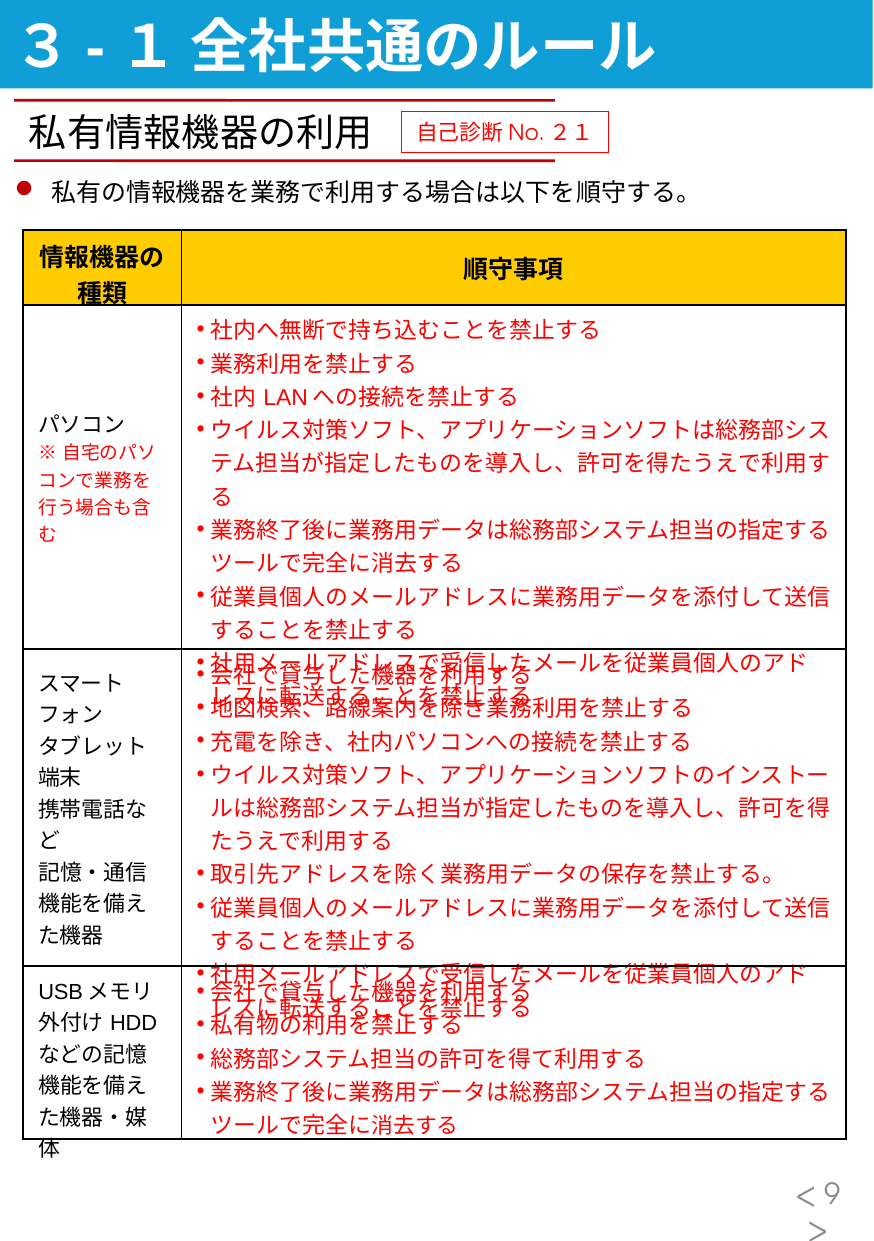

３-１ 全社共通のルール

私有情報機器の利用

自己診断No.２１
 私有の情報機器を業務で利用する場合は以下を順守する。
| 情報機器の種類 | 順守事項 |
| --- | --- |
| パソコン ※自宅のパソコンで業務を行う場合も含む | 社内へ無断で持ち込むことを禁止する 業務利用を禁止する 社内LANへの接続を禁止する ウイルス対策ソフト、アプリケーションソフトは総務部システム担当が指定したものを導入し、許可を得たうえで利用する 業務終了後に業務用データは総務部システム担当の指定するツールで完全に消去する 従業員個人のメールアドレスに業務用データを添付して送信することを禁止する 社用メールアドレスで受信したメールを従業員個人のアドレスに転送することを禁止する |
| スマートフォン タブレット端末 携帯電話など 記憶・通信機能を備えた機器 | 会社で貸与した機器を利用する 地図検索、路線案内を除き業務利用を禁止する 充電を除き、社内パソコンへの接続を禁止する ウイルス対策ソフト、アプリケーションソフトのインストールは総務部システム担当が指定したものを導入し、許可を得たうえで利用する 取引先アドレスを除く業務用データの保存を禁止する。 従業員個人のメールアドレスに業務用データを添付して送信することを禁止する 社用メールアドレスで受信したメールを従業員個人のアドレスに転送することを禁止する |
| USBメモリ 外付けHDDなどの記憶機能を備えた機器・媒体 | 会社で貸与した機器を利用する 私有物の利用を禁止する 総務部システム担当の許可を得て利用する 業務終了後に業務用データは総務部システム担当の指定するツールで完全に消去する |

< 9 >